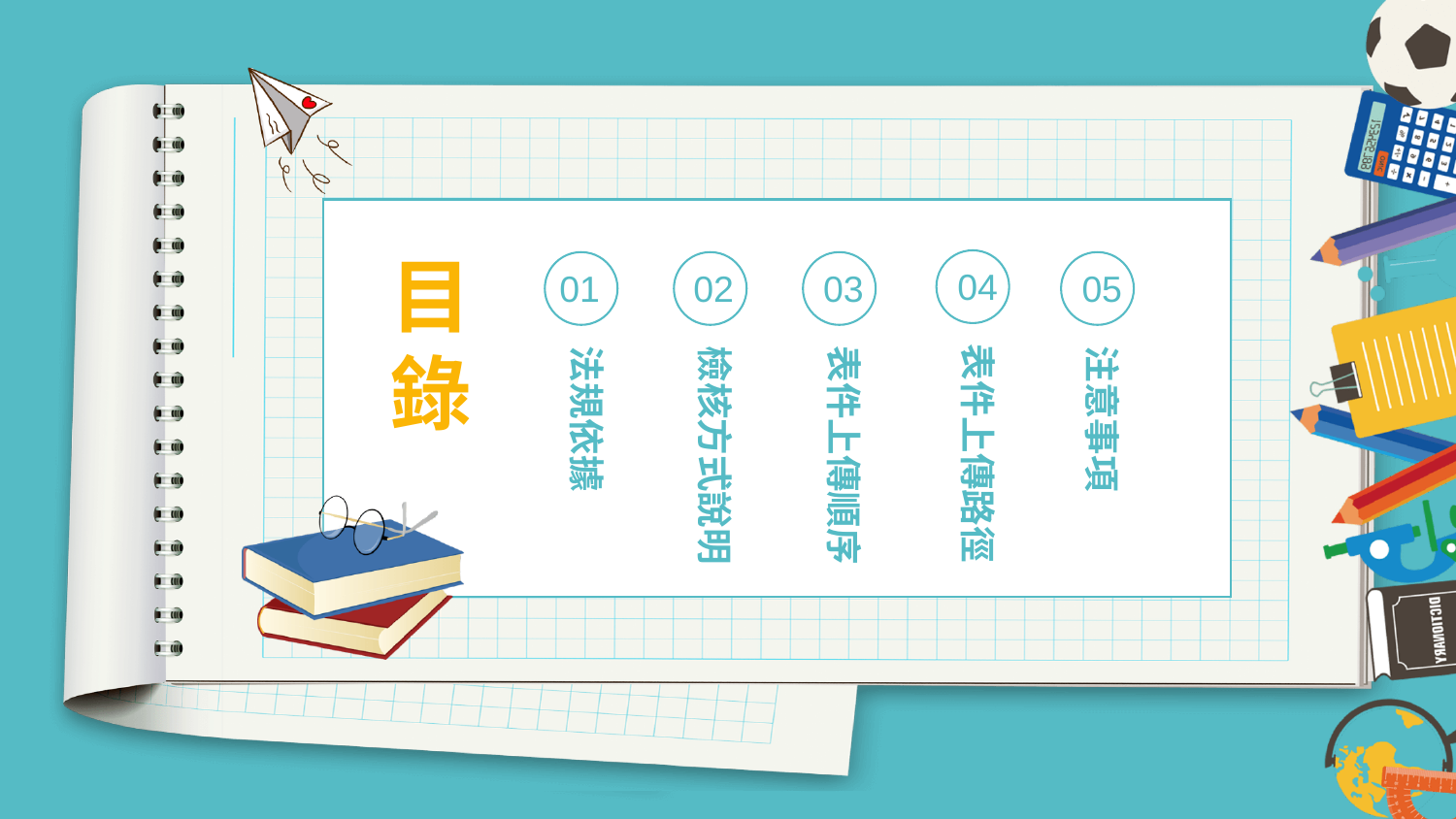

目錄

04
表件上傳路徑

01
法規依據

02
檢核方式說明

03
表件上傳順序

05
注意事項